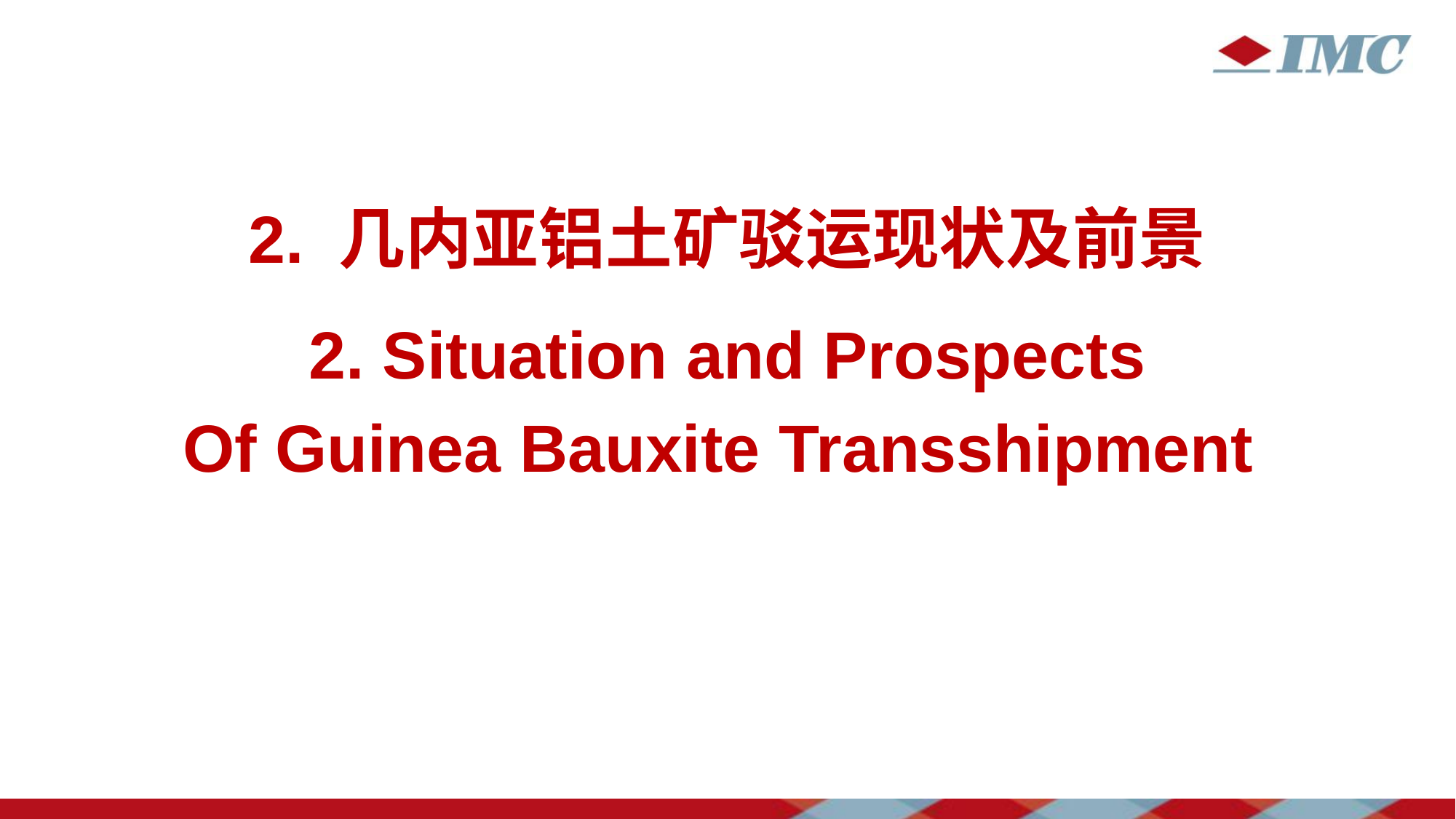

2. 几内亚铝土矿驳运现状及前景

2. Situation and Prospects
Of Guinea Bauxite Transshipment